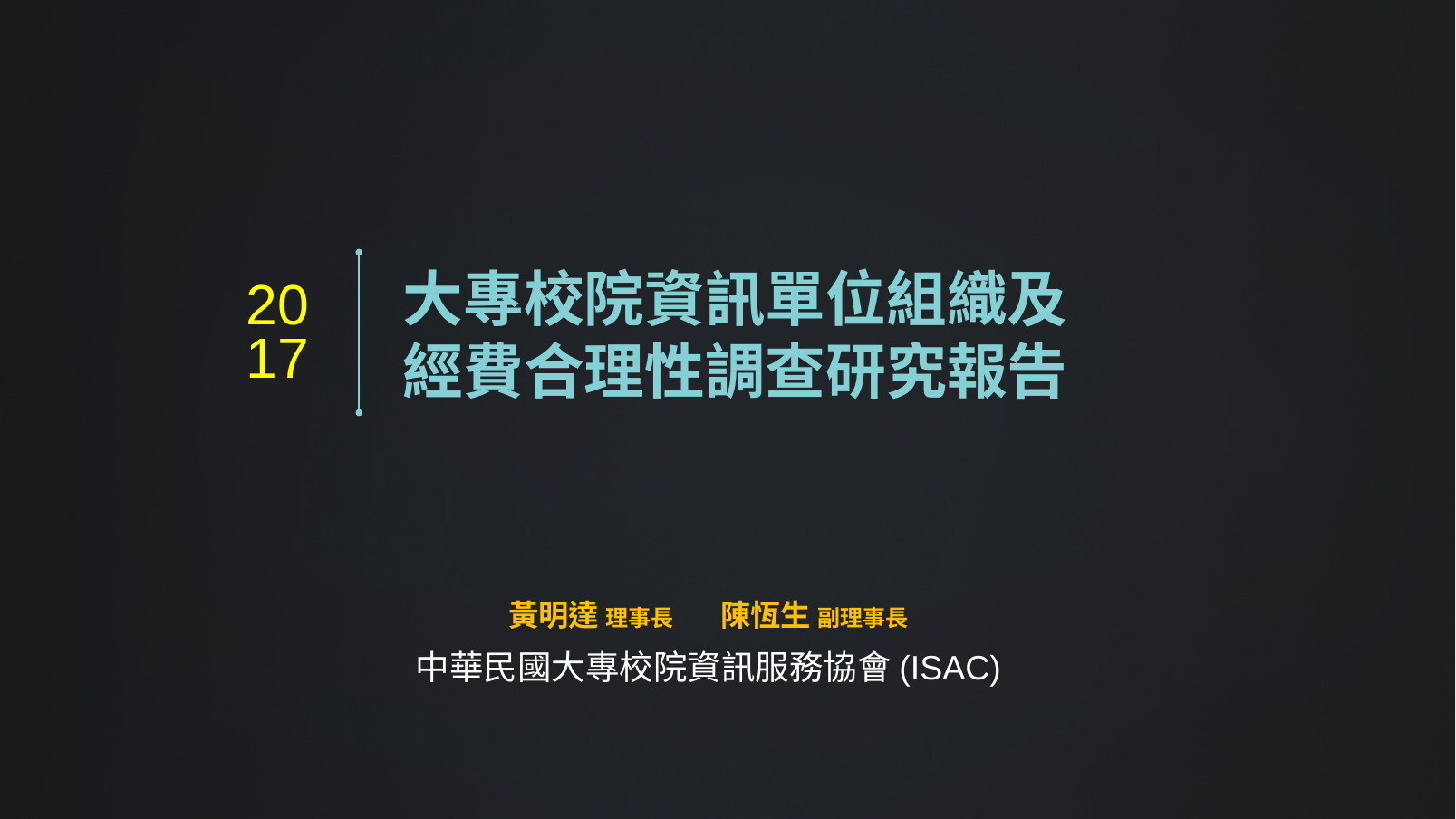

# 大專校院資訊單位組織及 經費合理性調查研究報告
20
17
黃明達 理事長         陳恆生 副理事長
中華民國大專校院資訊服務協會(ISAC)